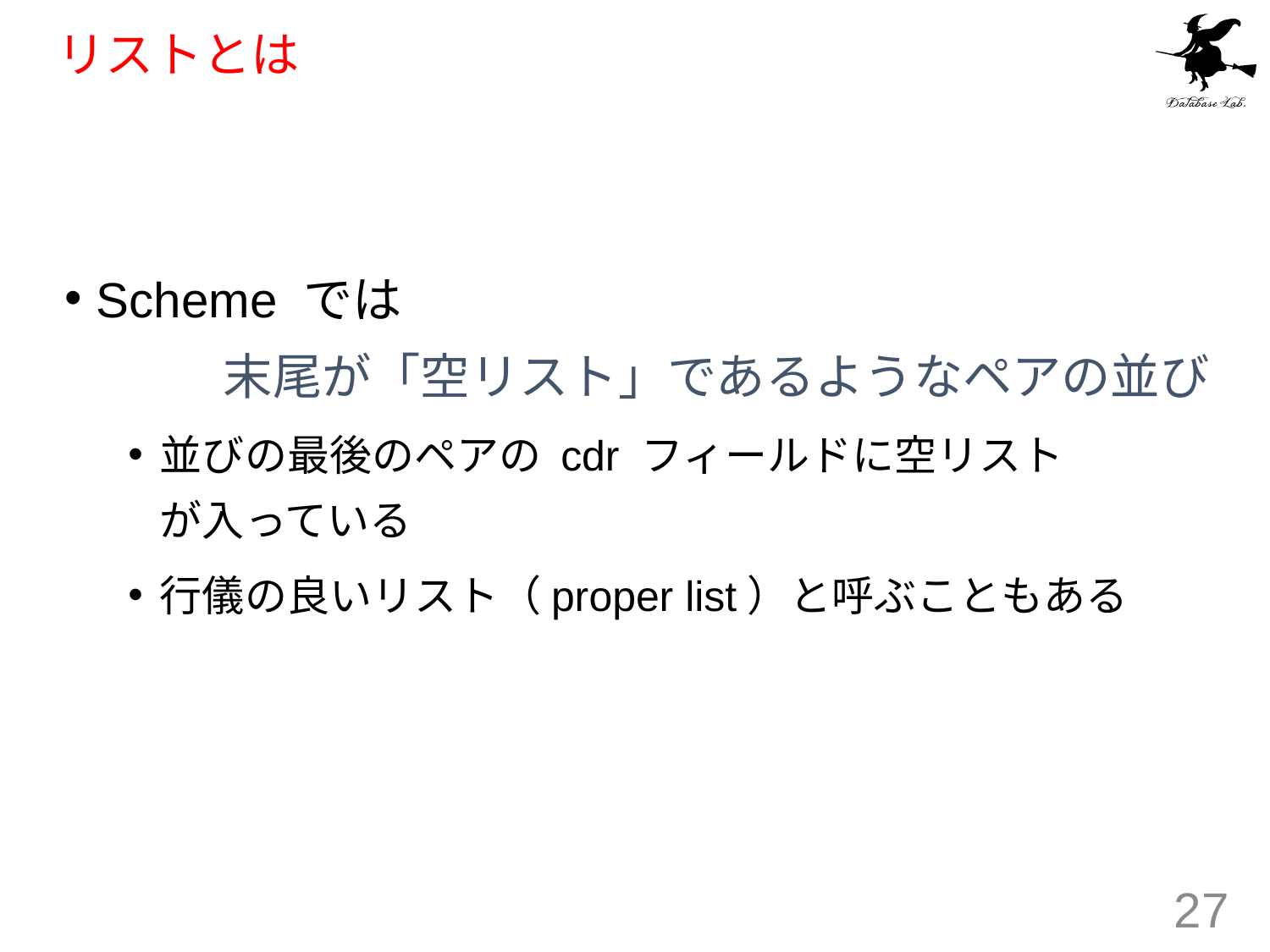

# リストとは
Scheme では
	末尾が「空リスト」であるようなペアの並び
並びの最後のペアの cdr フィールドに空リスト 	が入っている
行儀の良いリスト（proper list）と呼ぶこともある

27